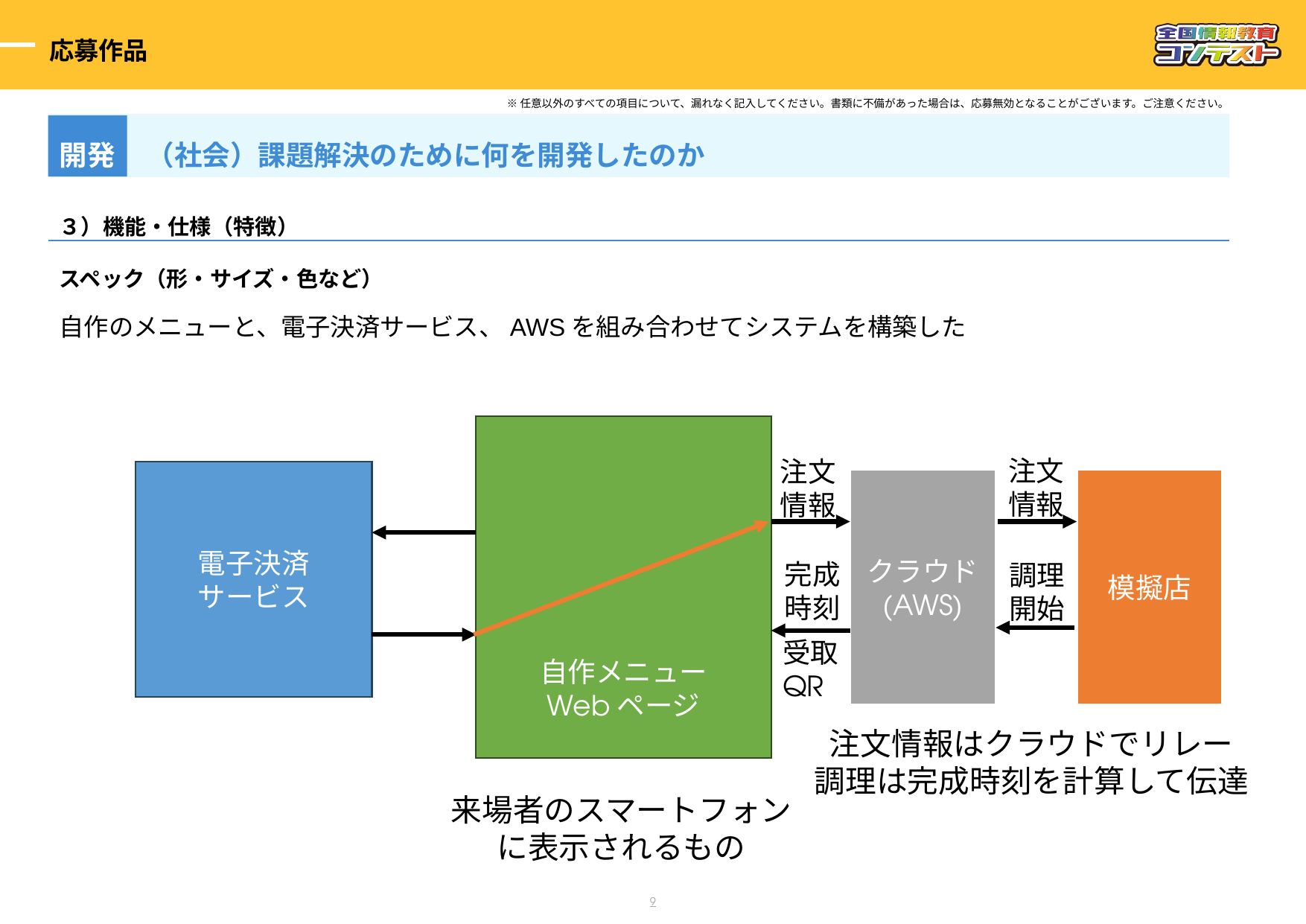

応募作品
※任意以外のすべての項目について、漏れなく記入してください。書類に不備があった場合は、応募無効となることがございます。ご注意ください。

開発
（社会）課題解決のために何を開発したのか
３）機能・仕様（特徴）
スペック（形・サイズ・色など）
自作のメニューと、電子決済サービス、AWSを組み合わせてシステムを構築した

自作メニュー
Webページ
注文
情報
注文
情報
電子決済
サービス
模擬店
クラウド
(AWS)
完成
時刻
調理開始
受取
QR
注文情報はクラウドでリレー
調理は完成時刻を計算して伝達
来場者のスマートフォン
に表示されるもの
9